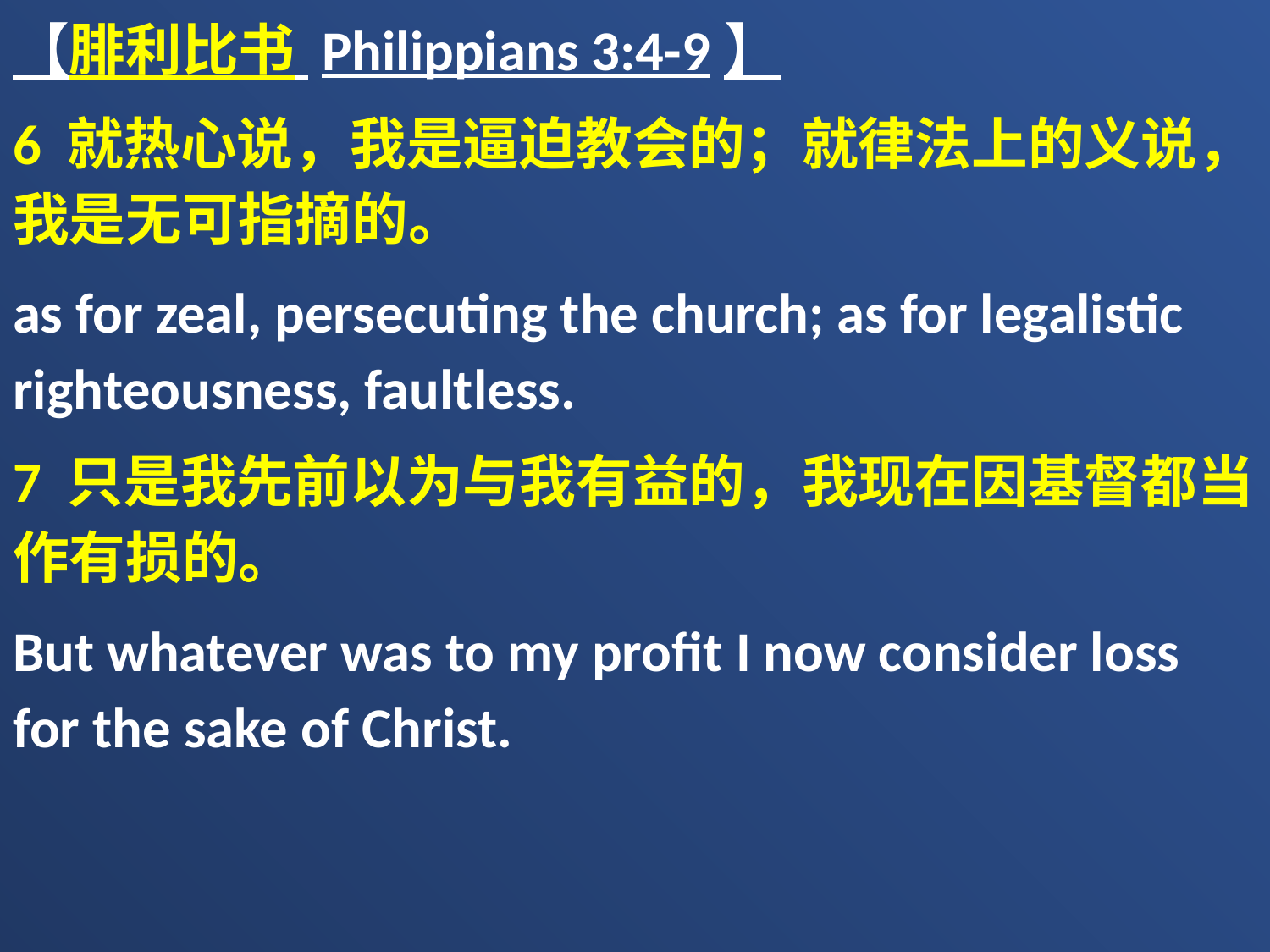

【腓利比书 Philippians 3:4-9】
6 就热心说，我是逼迫教会的；就律法上的义说，我是无可指摘的。
as for zeal, persecuting the church; as for legalistic righteousness, faultless.
7 只是我先前以为与我有益的，我现在因基督都当作有损的。
But whatever was to my profit I now consider loss for the sake of Christ.